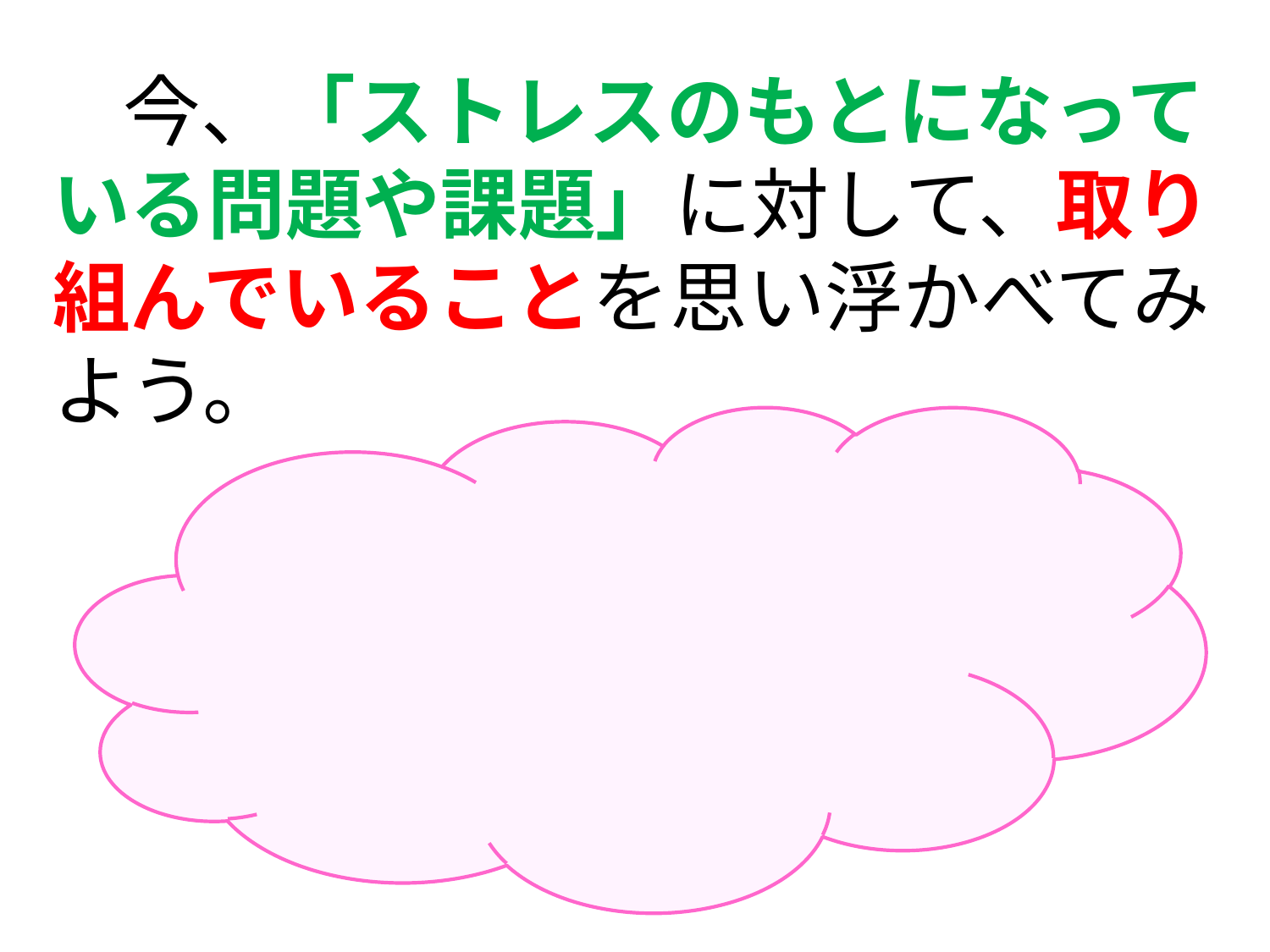

今、「ストレスのもとになっている問題や課題」に対して、取り組んでいることを思い浮かべてみよう。